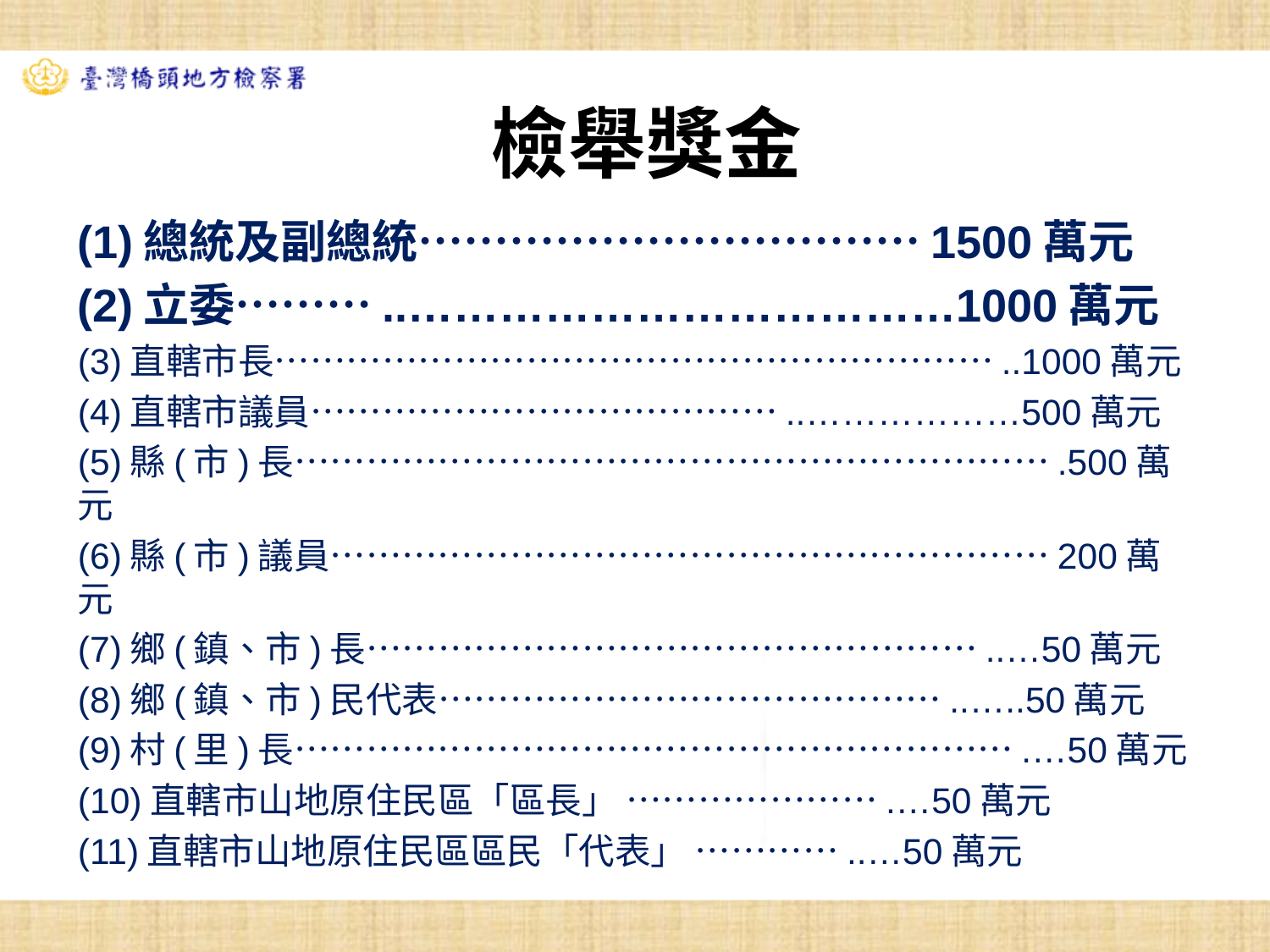

# 檢舉獎金
(1)總統及副總統……………………………1500萬元
(2)立委………..………………………………1000萬元
(3)直轄市長……………………………………………………..1000萬元
(4)直轄市議員…………………………………..………………500萬元
(5)縣(市)長……………………………………………………….500萬元
(6)縣(市)議員……………………………………………………200萬元
(7)鄉(鎮、市)長……………………………………………..…50萬元
(8)鄉(鎮、市)民代表……………………………………..…..50萬元
(9)村(里)長…………………………………………………….…50萬元
(10)直轄市山地原住民區「區長」 ………………….…50萬元
(11)直轄市山地原住民區區民「代表」 …………..…50萬元